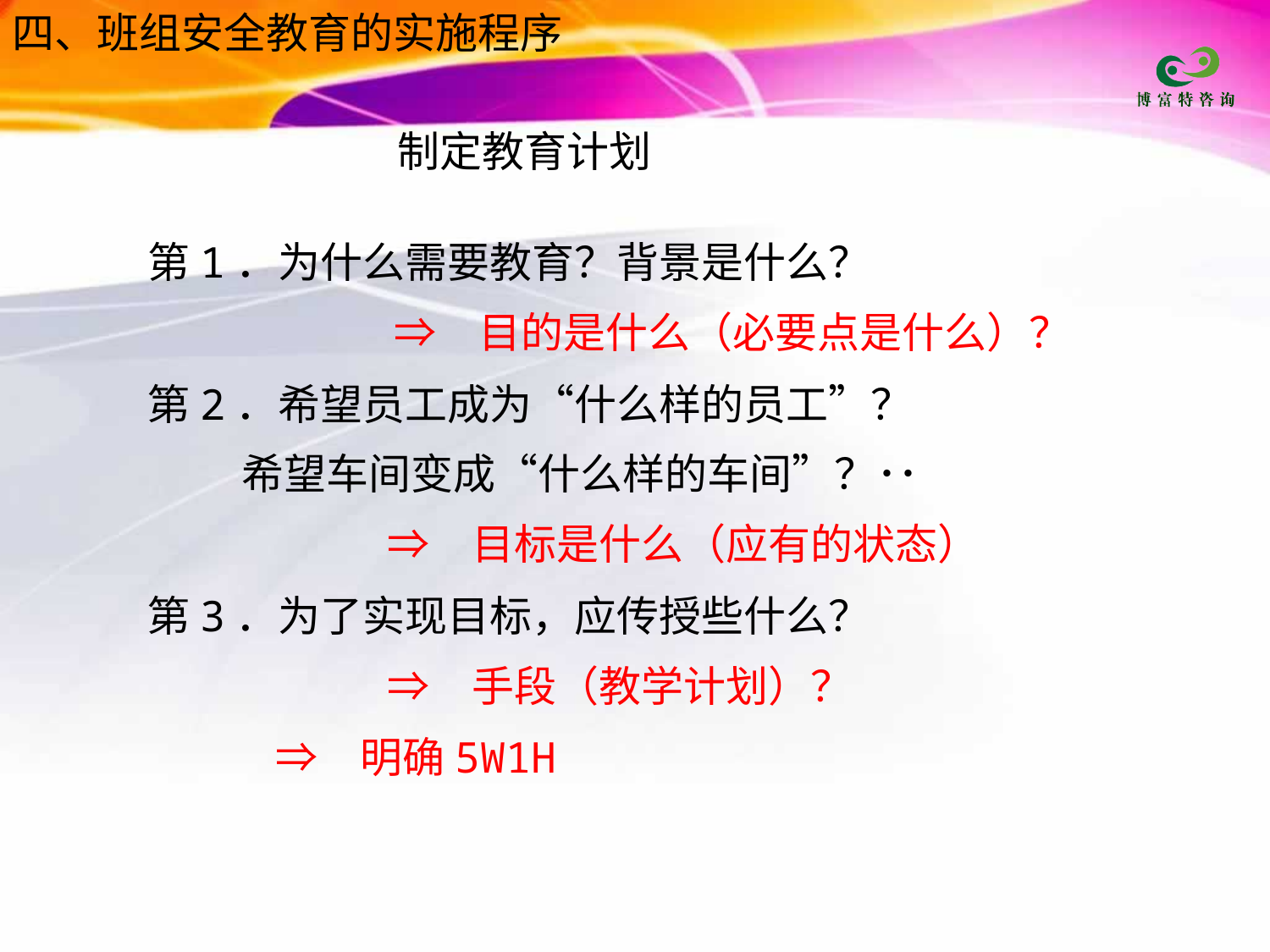

四、班组安全教育的实施程序
制定教育计划
第1．为什么需要教育？背景是什么？
　　　　　⇒　目的是什么（必要点是什么）？
第2．希望员工成为“什么样的员工”？
　　 希望车间变成“什么样的车间”？･･
　　　　　⇒　目标是什么（应有的状态）
第3．为了实现目标，应传授些什么？
　　　　　⇒　手段（教学计划）？
　         ⇒　明确5W1H